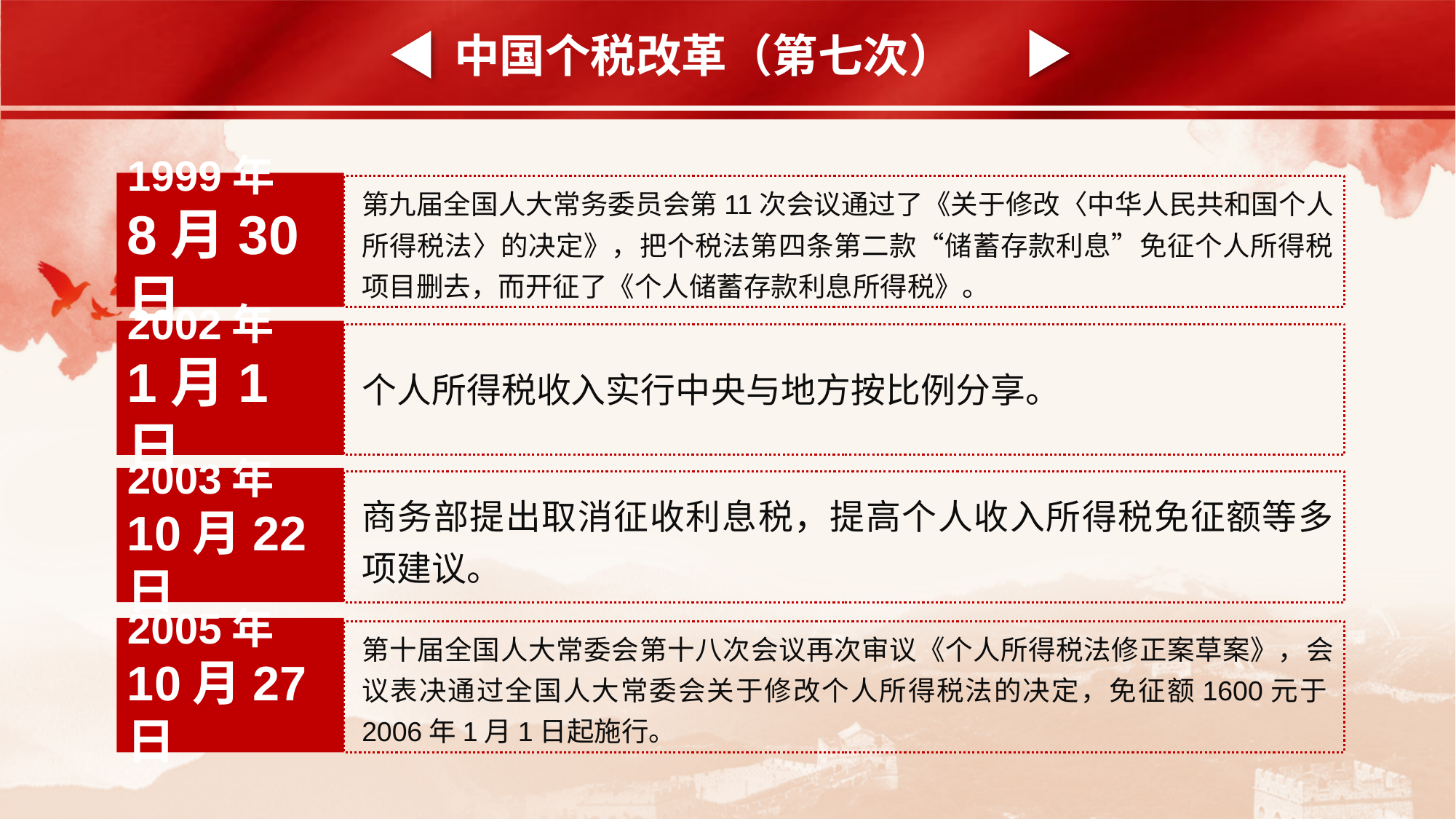

中国个税改革（第七次）

1999年
8月30日
第九届全国人大常务委员会第11次会议通过了《关于修改〈中华人民共和国个人所得税法〉的决定》，把个税法第四条第二款“储蓄存款利息”免征个人所得税项目删去，而开征了《个人储蓄存款利息所得税》。

2002年
1月1日

个人所得税收入实行中央与地方按比例分享。
2003年
10月22日

商务部提出取消征收利息税，提高个人收入所得税免征额等多项建议。
2005年
10月27日
第十届全国人大常委会第十八次会议再次审议《个人所得税法修正案草案》，会议表决通过全国人大常委会关于修改个人所得税法的决定，免征额1600元于2006年1月1日起施行。